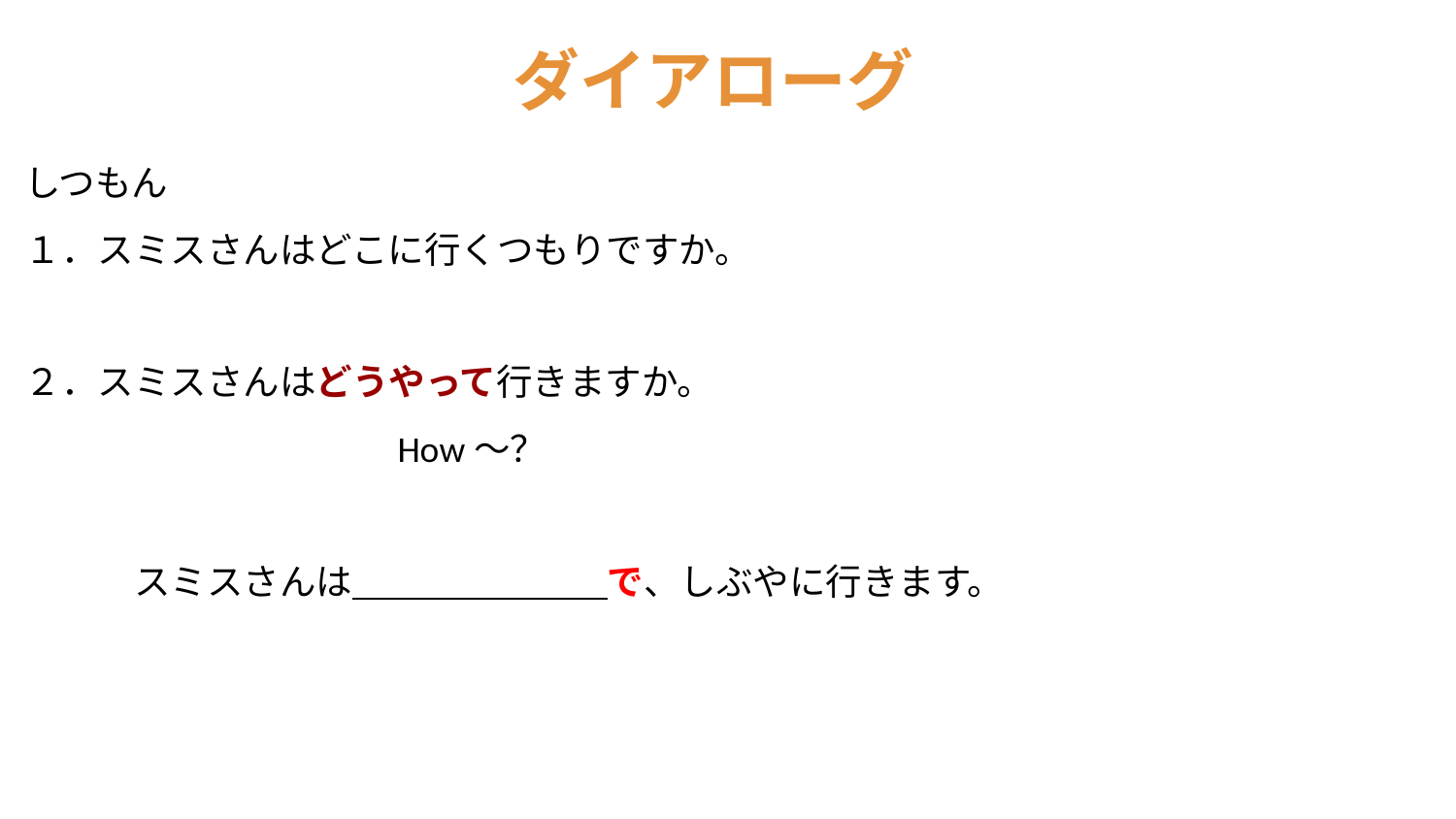

# ダイアローグ
しつもん
１．スミスさんはどこに行くつもりですか。

２．スミスさんはどうやって行きますか。
　　　　　　　　　　How～？

　　　スミスさんは　　　　　　　で、しぶやに行きます。